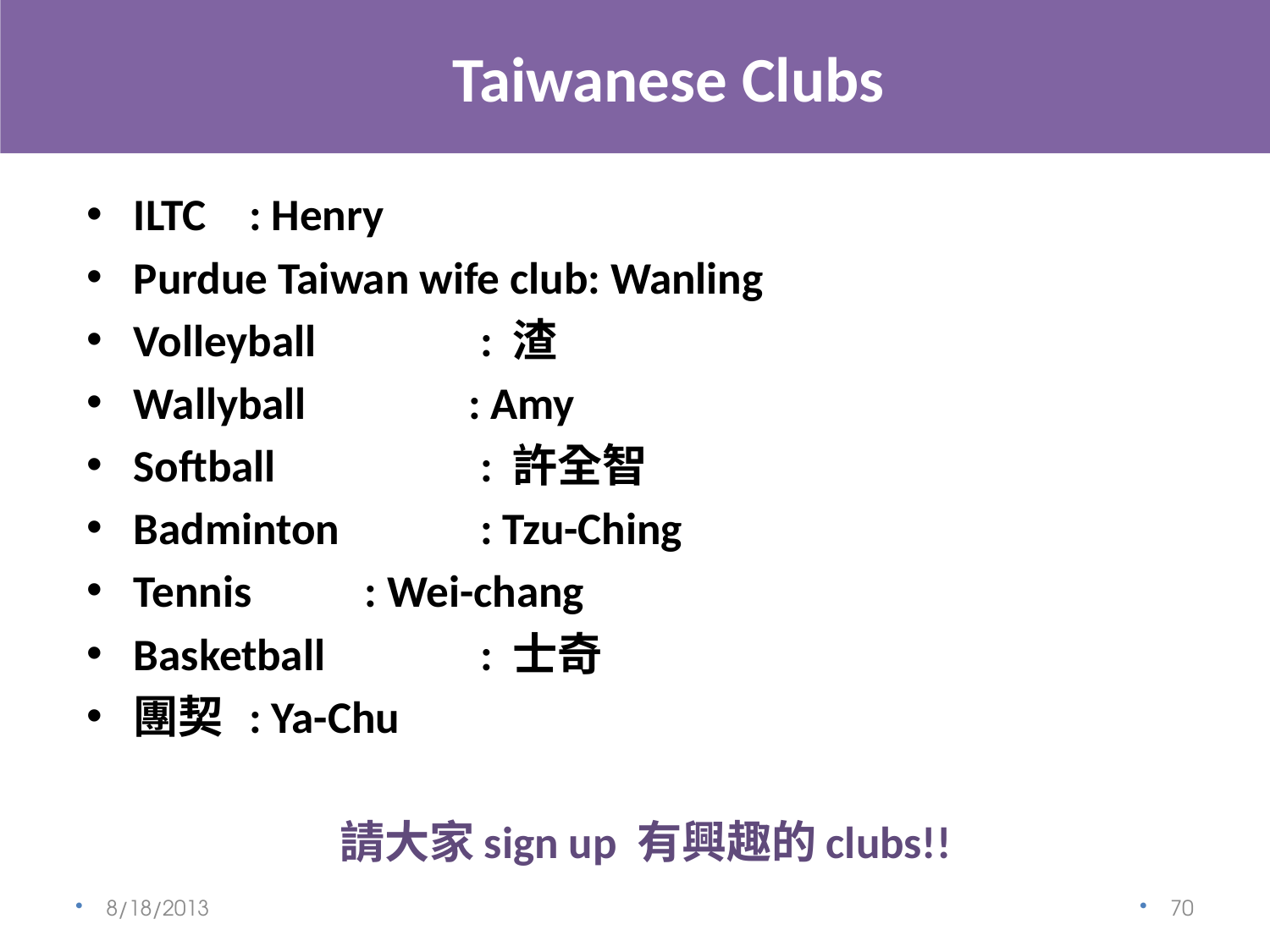

# Taiwanese Clubs
ILTC			: Henry
Purdue Taiwan wife club: Wanling
Volleyball       	: 渣
Wallyball                : Amy
Softball           	: 許全智
Badminton     	: Tzu-Ching
Tennis		: Wei-chang
Basketball      	: 士奇
團契		: Ya-Chu

請大家sign up 有興趣的clubs!!
8/18/2013
70